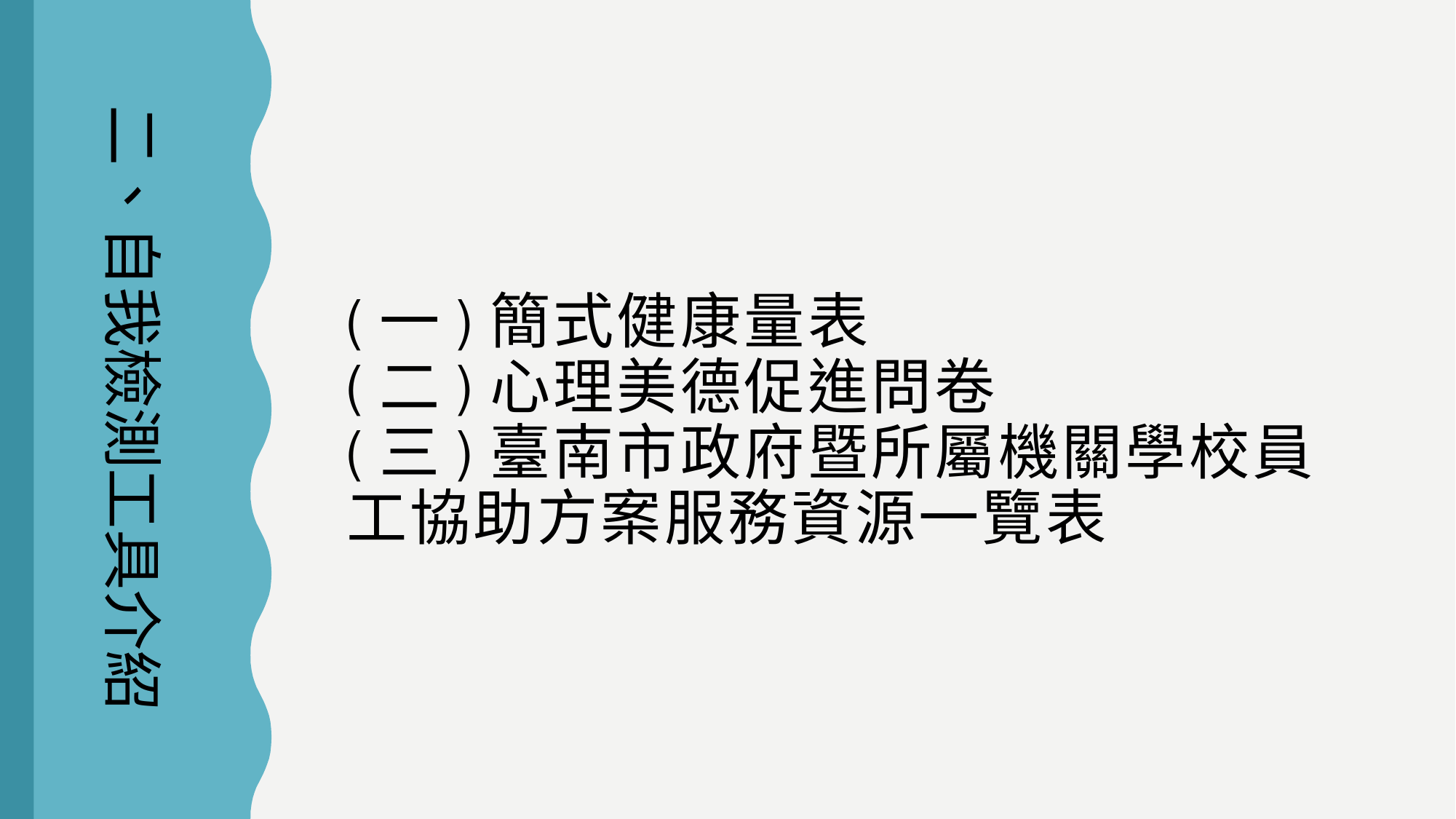

二、自我檢測工具介紹
# (一)簡式健康量表 (二)心理美德促進問卷 (三)臺南市政府暨所屬機關學校員工協助方案服務資源一覽表